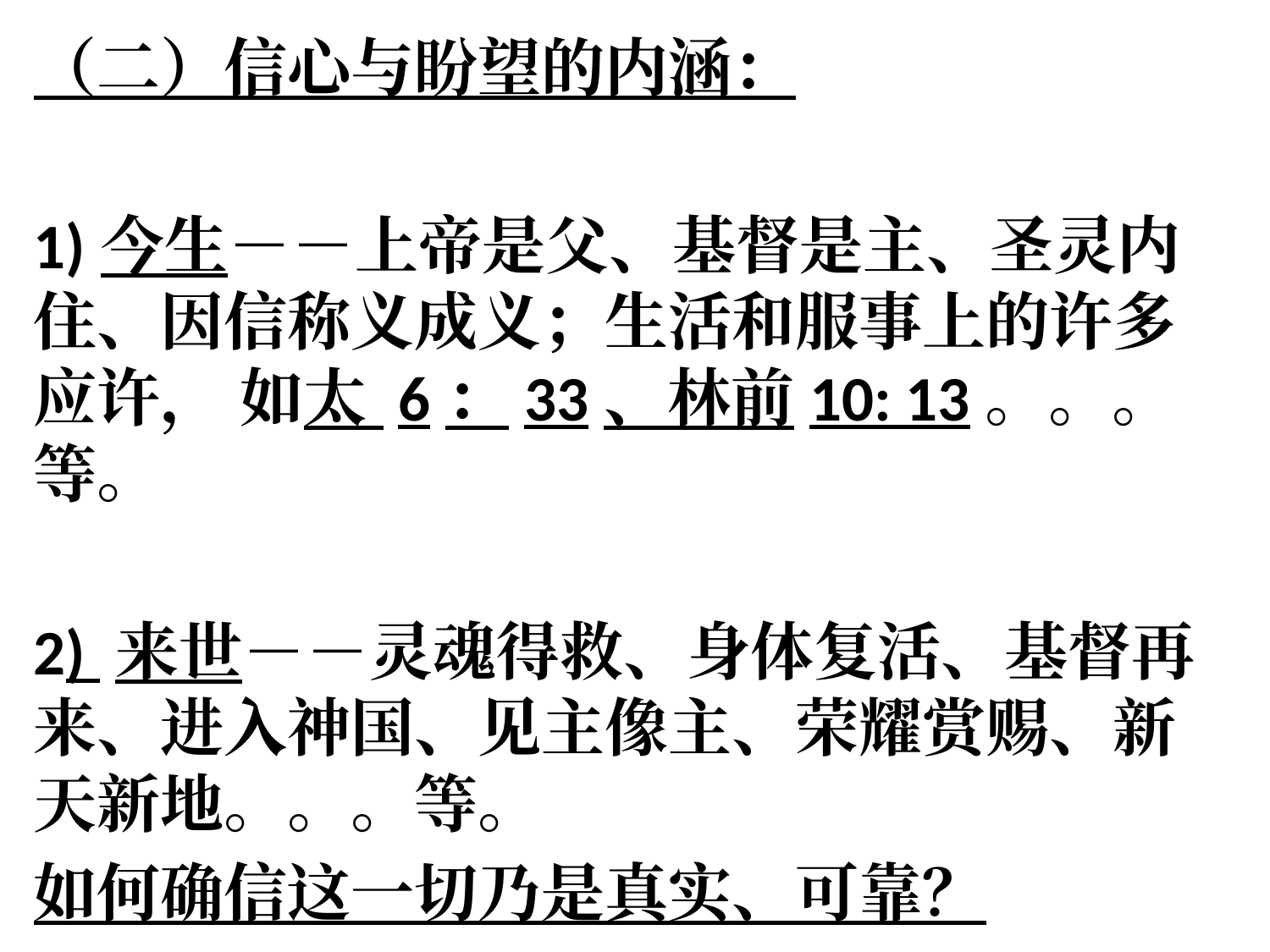

（二）信心与盼望的内涵：

1)今生－－上帝是父、基督是主、圣灵内住、因信称义成义；生活和服事上的许多应许， 如太 6：33、林前10: 13。。。等。

2) 来世－－灵魂得救、身体复活、基督再来、进入神国、见主像主、荣耀赏赐、新天新地。。。等。
如何确信这一切乃是真实、可靠？